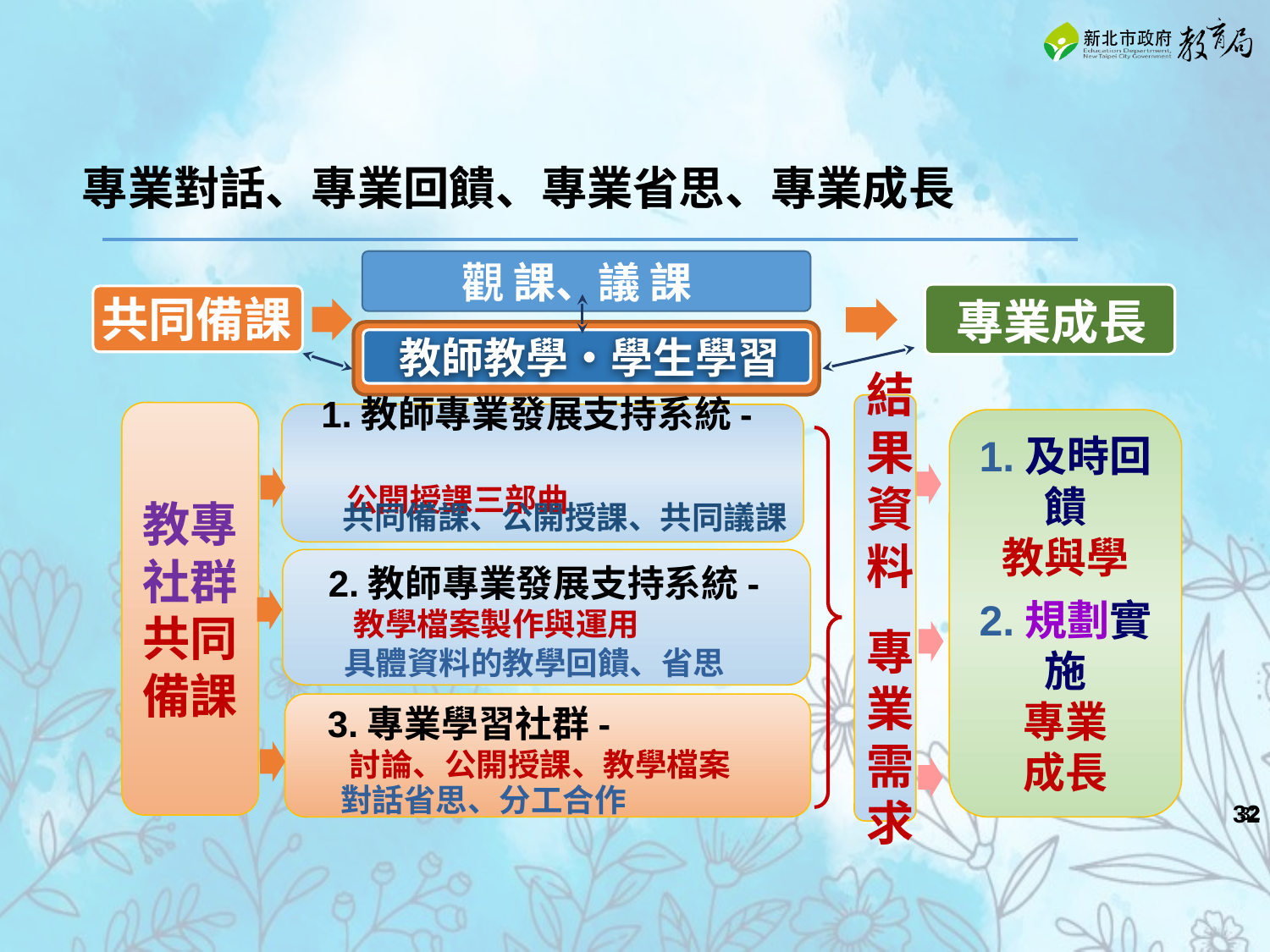

專業對話、專業回饋、專業省思、專業成長

觀 課、議 課

專業成長

共同備課

教師教學•學生學習

結果
資料

專業需求

1.教師專業發展支持系統-
  公開授課三部曲

2.教師專業發展支持系統-
  教學檔案製作與運用

3.專業學習社群-
  討論、公開授課、教學檔案

教專社群
共同
備課

1.及時回饋
教與學
2.規劃實施
專業
成長

共同備課、公開授課、共同議課
具體資料的教學回饋、省思
對話省思、分工合作
32
32